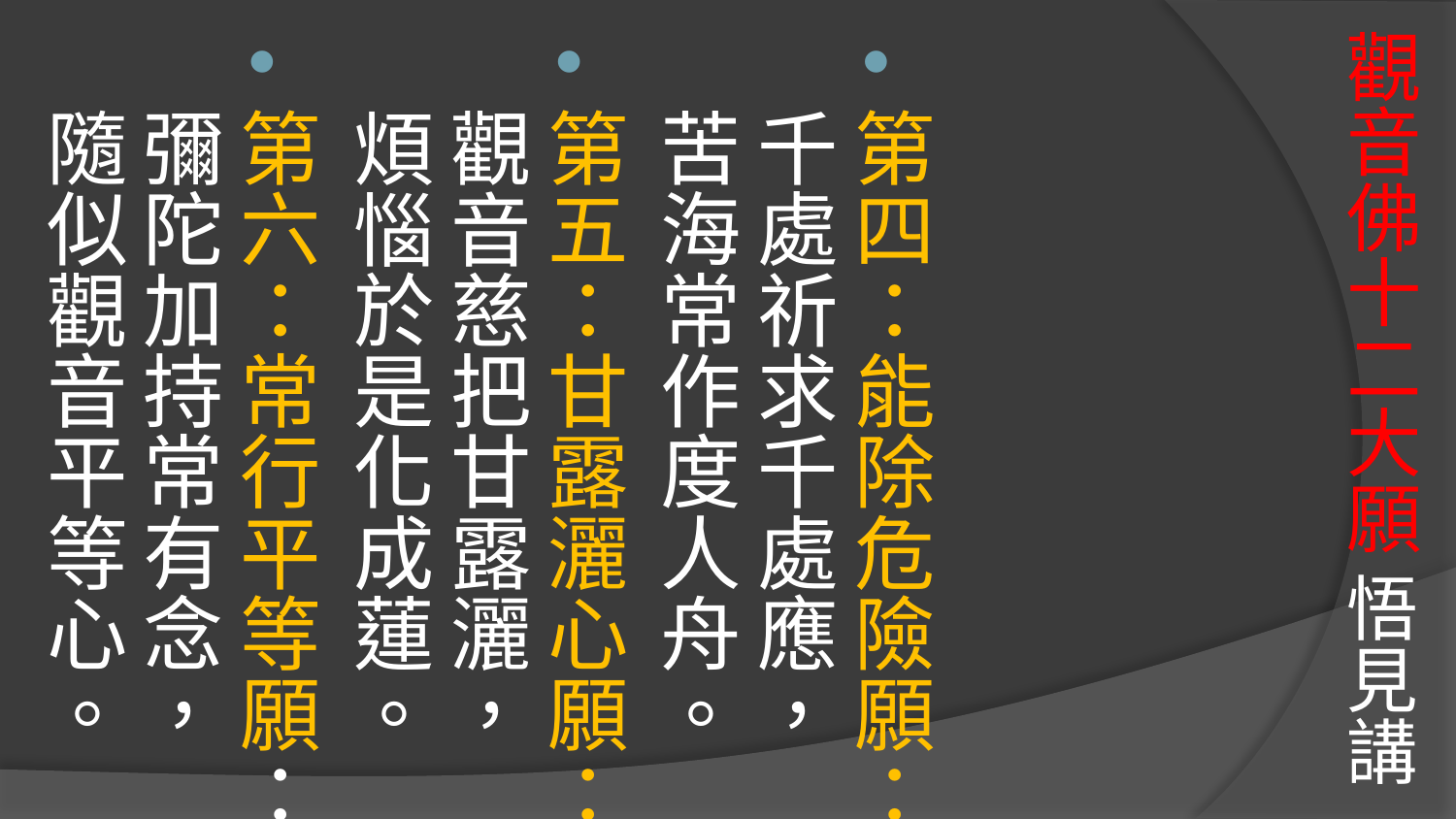

# 觀音佛十二大願 悟見講
第四：能除危險願：千處祈求千處應，苦海常作度人舟。
第五：甘露灑心願：觀音慈把甘露灑，煩惱於是化成蓮。
第六：常行平等願：彌陀加持常有念，隨似觀音平等心。